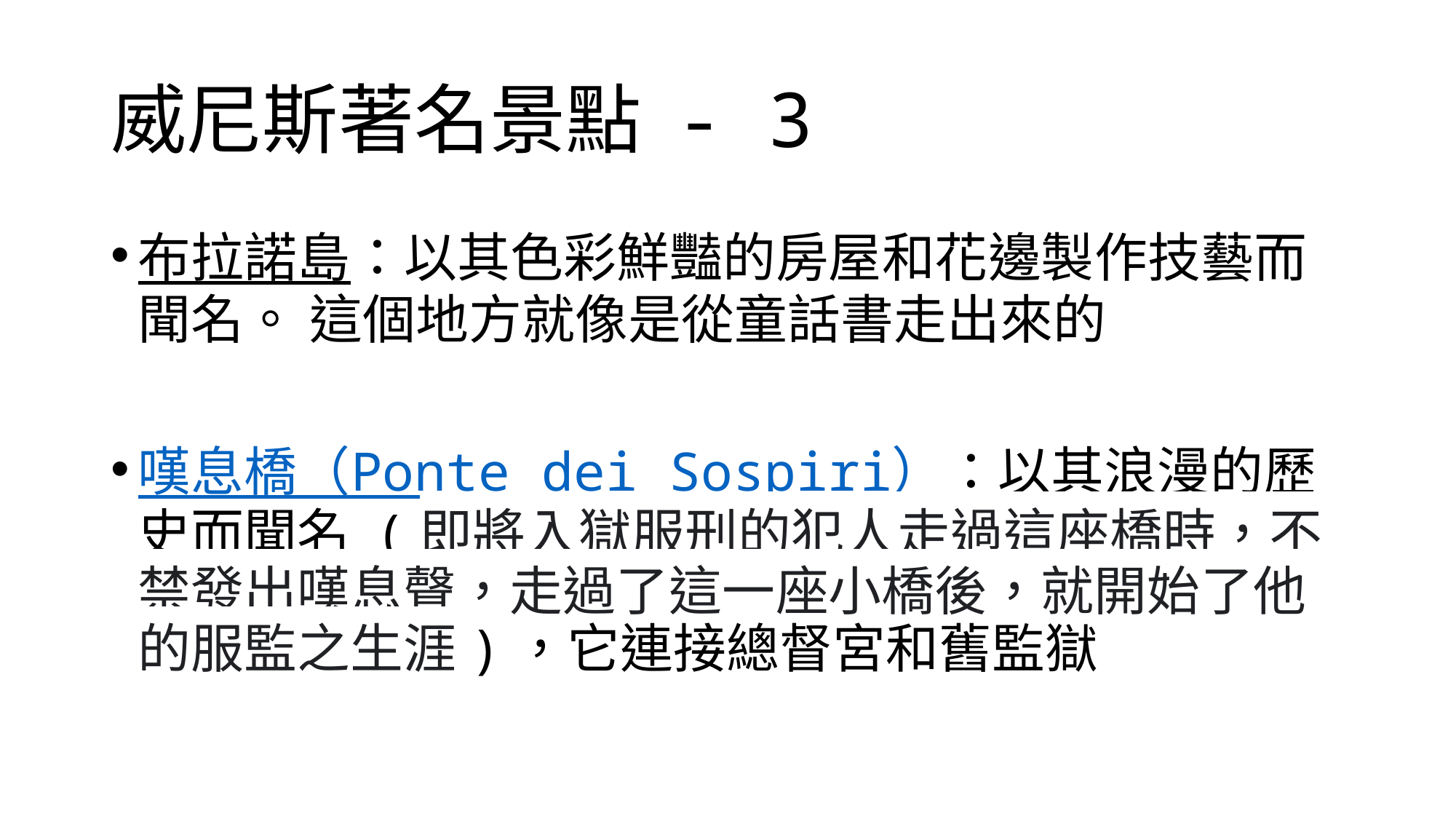

# 威尼斯著名景點 - 3
布拉諾島：以其色彩鮮豔的房屋和花邊製作技藝而聞名。 這個地方就像是從童話書走出來的

嘆息橋（Ponte dei Sospiri）：以其浪漫的歷史而聞名 (即將入獄服刑的犯人走過這座橋時，不禁發出嘆息聲，走過了這一座小橋後，就開始了他的服監之生涯)，它連接總督宮和舊監獄